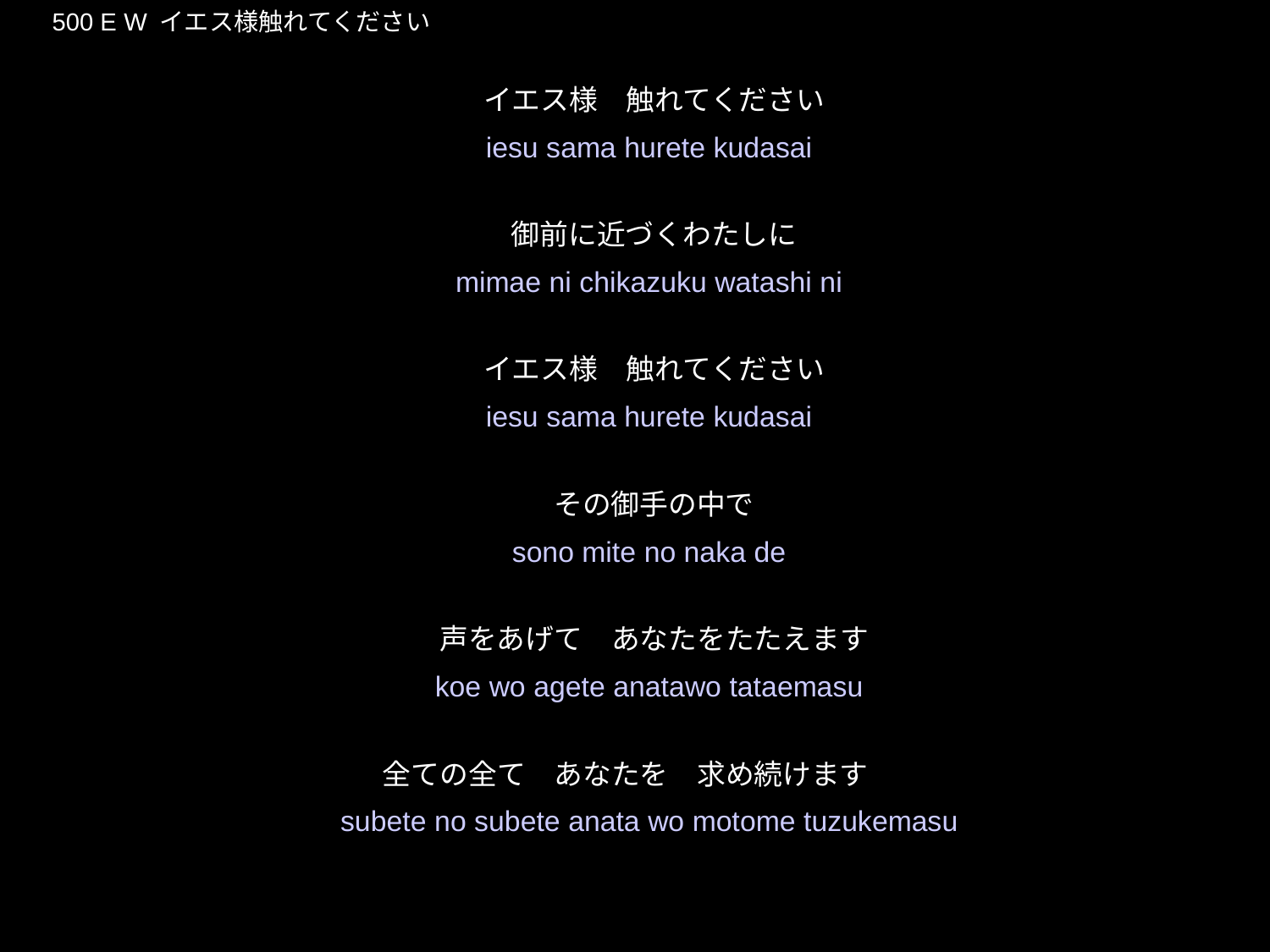

いえすさまふれてください
★W
500 E W イエス様触れてください
イエス様　触れてください

御前に近づくわたしに

イエス様　触れてください

その御手の中で

声をあげて　あなたをたたえます

全ての全て　あなたを　求め続けます
★４
iesu sama hurete kudasai

mimae ni chikazuku watashi ni

iesu sama hurete kudasai

sono mite no naka de

koe wo agete anatawo tataemasu

subete no subete anata wo motome tuzukemasu